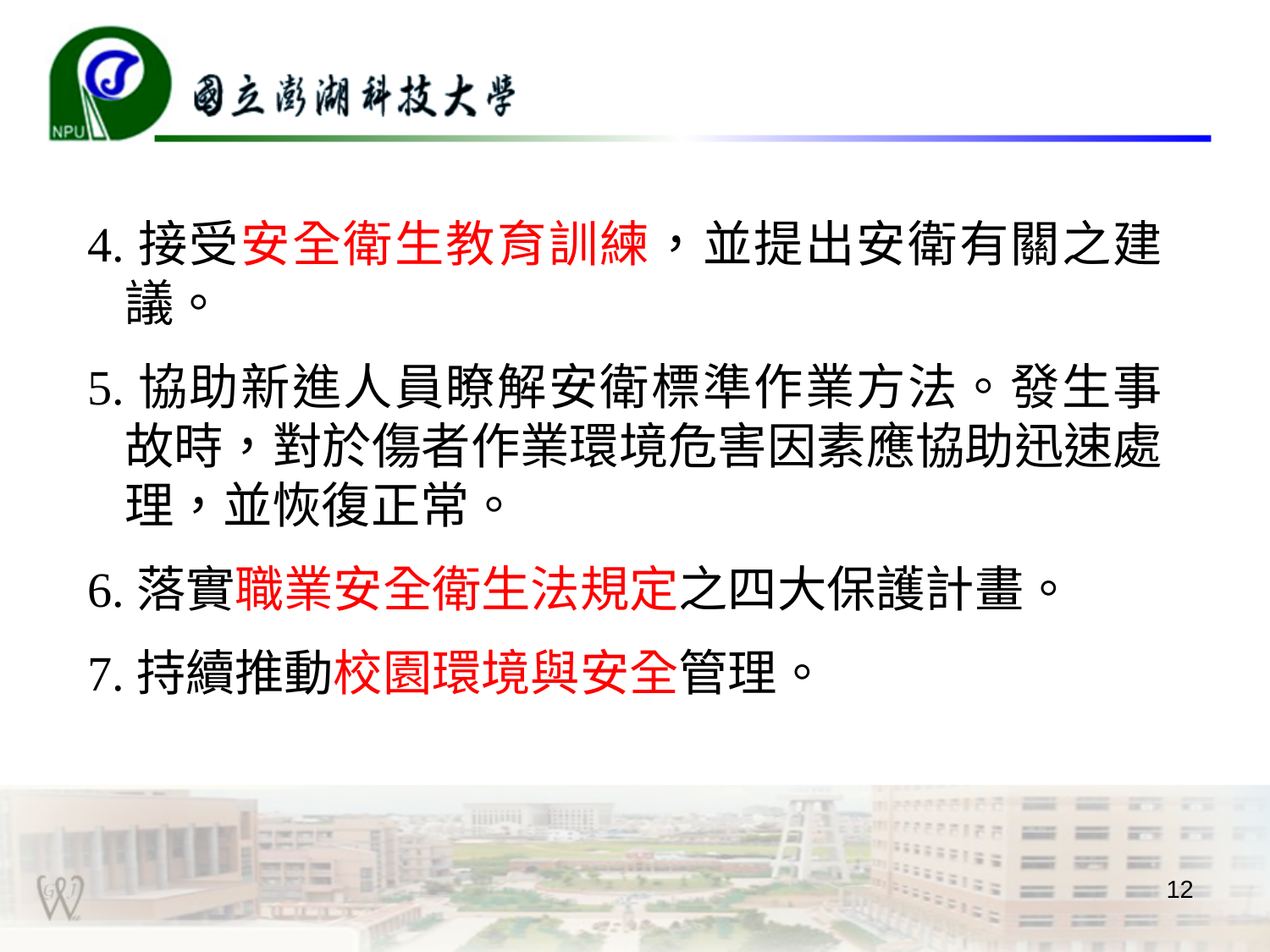

4.接受安全衛生教育訓練，並提出安衛有關之建議。
5.協助新進人員瞭解安衛標準作業方法。發生事故時，對於傷者作業環境危害因素應協助迅速處理，並恢復正常。
6.落實職業安全衛生法規定之四大保護計畫。
7.持續推動校園環境與安全管理。
12